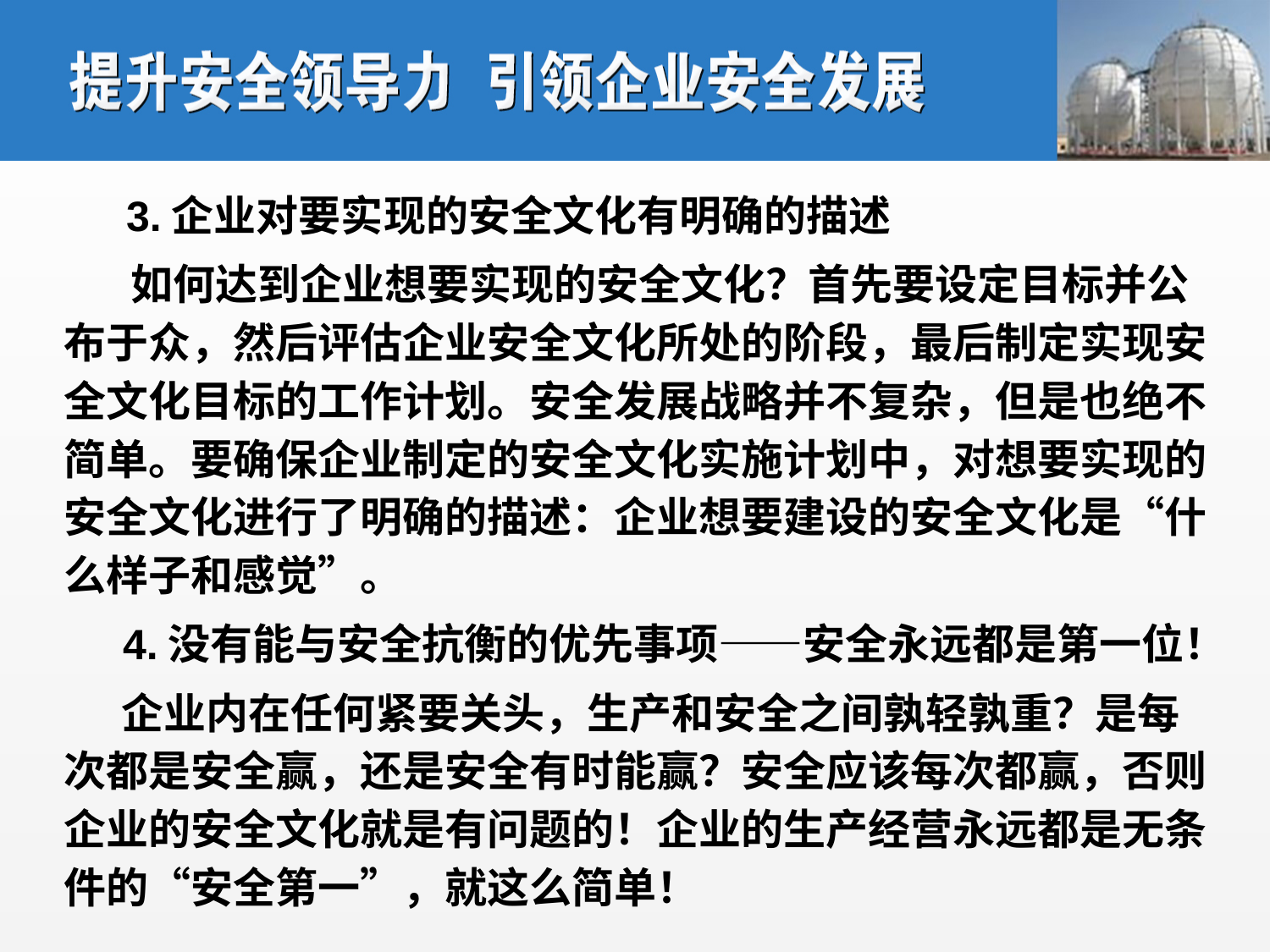

3.企业对要实现的安全文化有明确的描述
      如何达到企业想要实现的安全文化？首先要设定目标并公布于众，然后评估企业安全文化所处的阶段，最后制定实现安全文化目标的工作计划。安全发展战略并不复杂，但是也绝不简单。要确保企业制定的安全文化实施计划中，对想要实现的安全文化进行了明确的描述：企业想要建设的安全文化是“什么样子和感觉”。
     4.没有能与安全抗衡的优先事项——安全永远都是第一位！
     企业内在任何紧要关头，生产和安全之间孰轻孰重？是每次都是安全赢，还是安全有时能赢？安全应该每次都赢，否则企业的安全文化就是有问题的！企业的生产经营永远都是无条件的“安全第一”，就这么简单！